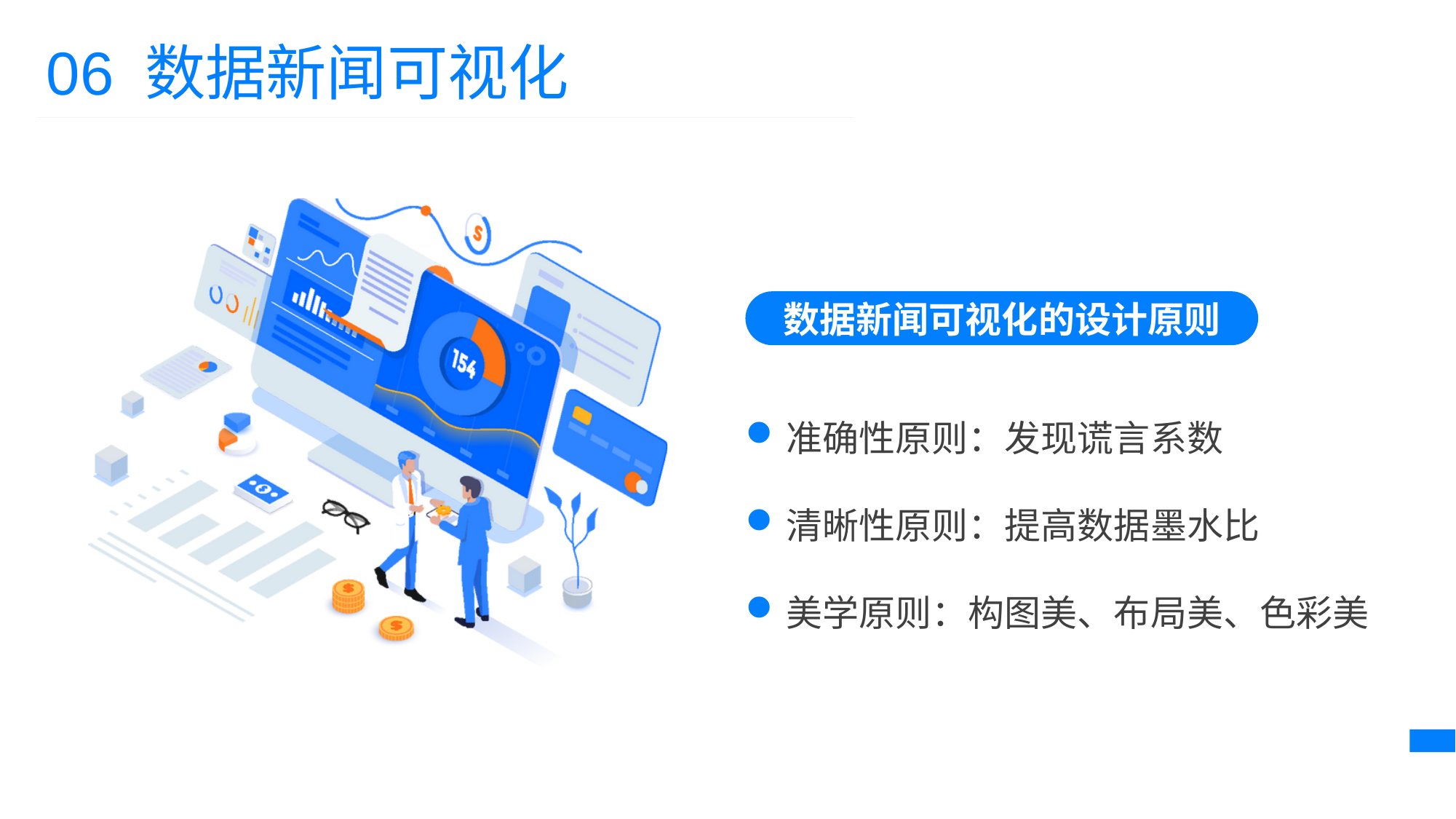

06 数据新闻可视化

数据新闻可视化的设计原则
准确性原则：发现谎言系数
清晰性原则：提高数据墨水比
美学原则：构图美、布局美、色彩美